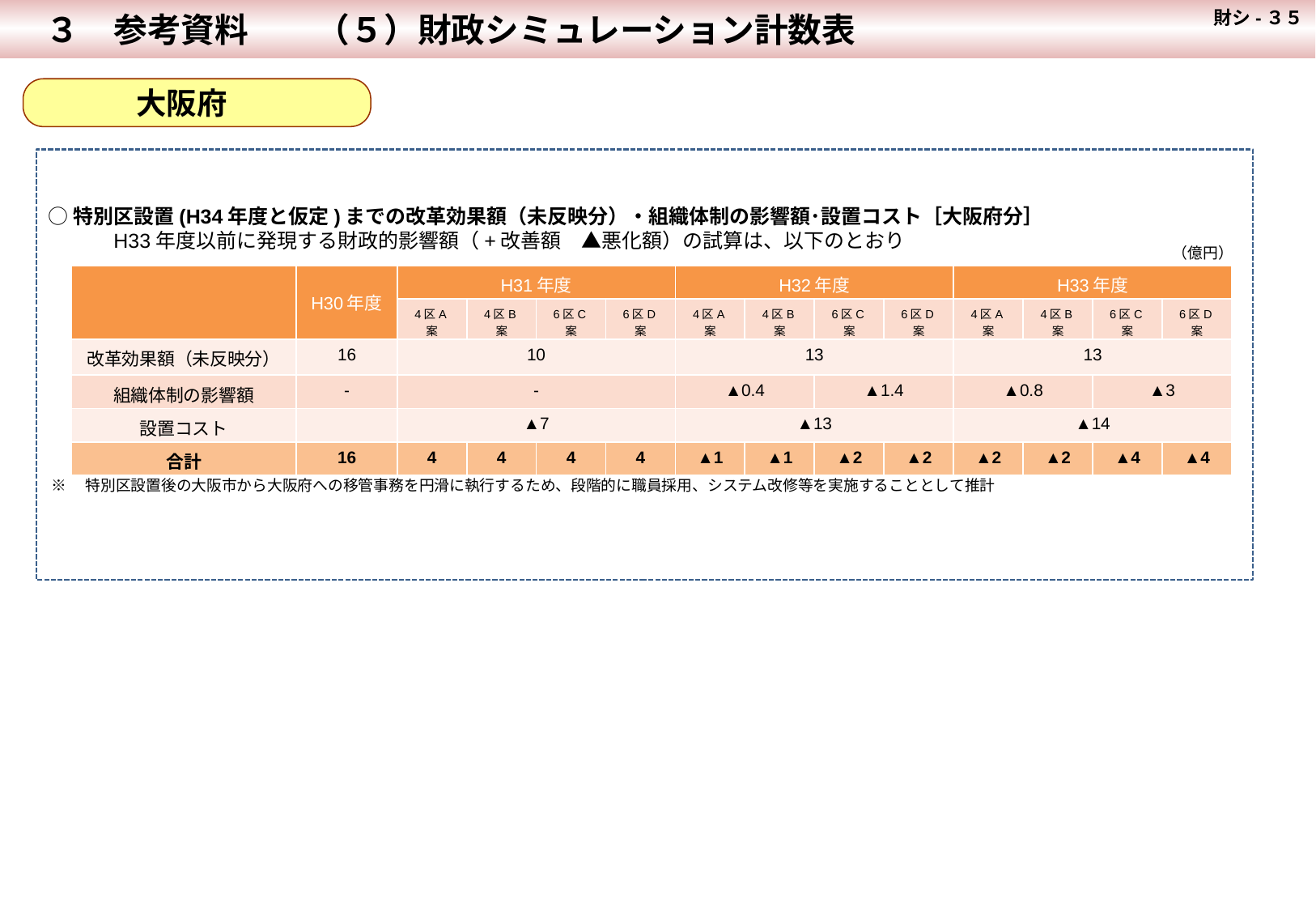

財シ-３５
　３　参考資料　　（５）財政シミュレーション計数表
#
大阪府

○特別区設置(H34年度と仮定)までの改革効果額（未反映分）・組織体制の影響額･設置コスト［大阪府分］
　　　H33年度以前に発現する財政的影響額（+改善額　▲悪化額）の試算は、以下のとおり
（億円）
|  | H30年度 | H31年度 |  |  |  | H32年度 |  |  |  | H33年度 |  |  |  |
| --- | --- | --- | --- | --- | --- | --- | --- | --- | --- | --- | --- | --- | --- |
|  |  | 4区A案 | 4区B案 | 6区C案 | 6区D案 | 4区A案 | 4区B案 | 6区C案 | 6区D案 | 4区A案 | 4区B案 | 6区C案 | 6区D案 |
| 改革効果額（未反映分） | 16 | 10 |  |  |  | 13 |  |  |  | 13 |  |  |  |
| 組織体制の影響額 | - | - |  |  |  | ▲0.4 |  | ▲1.4 |  | ▲0.8 |  | ▲3 |  |
| 設置コスト |  | ▲7 |  |  |  | ▲13 |  |  |  | ▲14 |  |  |  |
| 合計 | 16 | 4 | 4 | 4 | 4 | ▲1 | ▲1 | ▲2 | ▲2 | ▲2 | ▲2 | ▲4 | ▲4 |
４区案・６区案で各３ページ
※　特別区設置後の大阪市から大阪府への移管事務を円滑に執行するため、段階的に職員採用、システム改修等を実施することとして推計